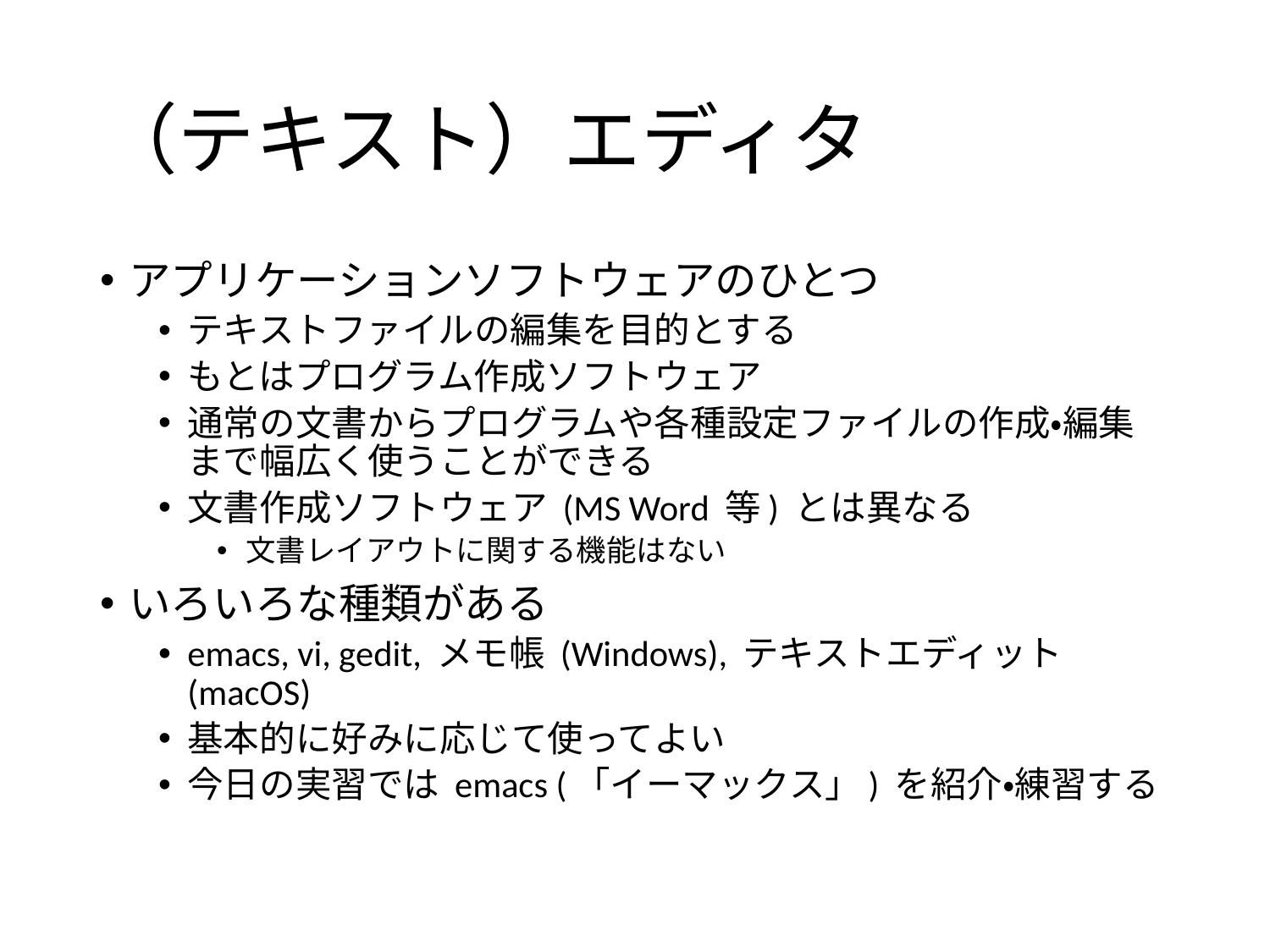

# （テキスト）エディタ
アプリケーションソフトウェアのひとつ
テキストファイルの編集を目的とする
もとはプログラム作成ソフトウェア
通常の文書からプログラムや各種設定ファイルの作成・編集まで幅広く使うことができる
文書作成ソフトウェア (MS Word 等) とは異なる
文書レイアウトに関する機能はない
いろいろな種類がある
emacs, vi, gedit, メモ帳 (Windows), テキストエディット (macOS)
基本的に好みに応じて使ってよい
今日の実習では emacs (「イーマックス」) を紹介・練習する